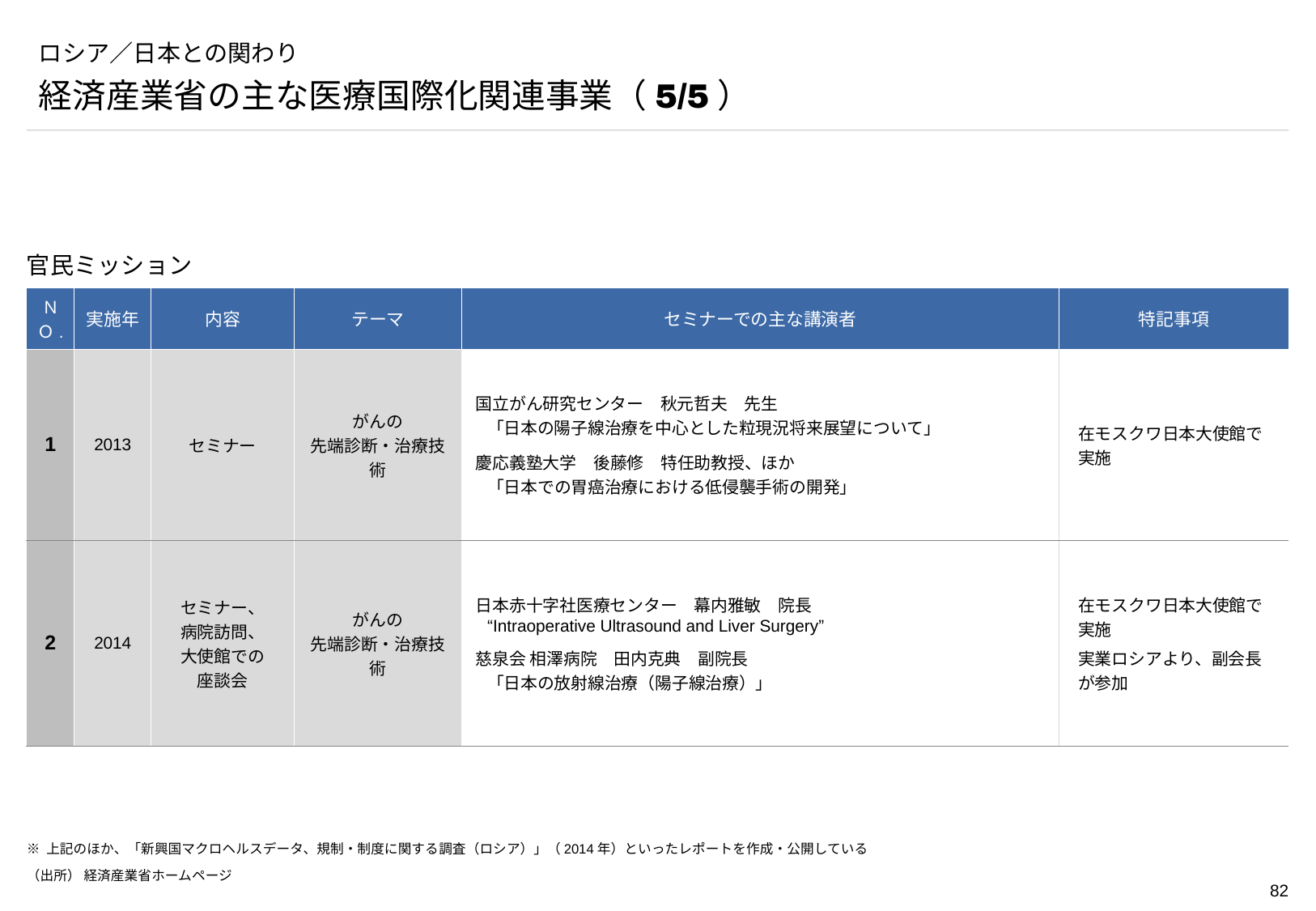

# ロシア／日本との関わり
経済産業省の主な医療国際化関連事業（5/5）
官民ミッション
| ＮＯ. | 実施年 | 内容 | テーマ | セミナーでの主な講演者 | 特記事項 |
| --- | --- | --- | --- | --- | --- |
| 1 | 2013 | セミナー | がんの 先端診断・治療技術 | 国立がん研究センター　秋元哲夫　先生 「日本の陽子線治療を中心とした粒現況将来展望について」 慶応義塾大学　後藤修　特任助教授、ほか 「日本での胃癌治療における低侵襲手術の開発」 | 在モスクワ日本大使館で実施 |
| 2 | 2014 | セミナー、 病院訪問、 大使館での 座談会 | がんの 先端診断・治療技術 | 日本赤十字社医療センター　幕内雅敏　院長 “Intraoperative Ultrasound and Liver Surgery” 慈泉会 相澤病院　田内克典　副院長 「日本の放射線治療（陽子線治療）」 | 在モスクワ日本大使館で実施 実業ロシアより、副会長が参加 |
※ 上記のほか、「新興国マクロヘルスデータ、規制・制度に関する調査（ロシア）」（2014年）といったレポートを作成・公開している
（出所） 経済産業省ホームページ